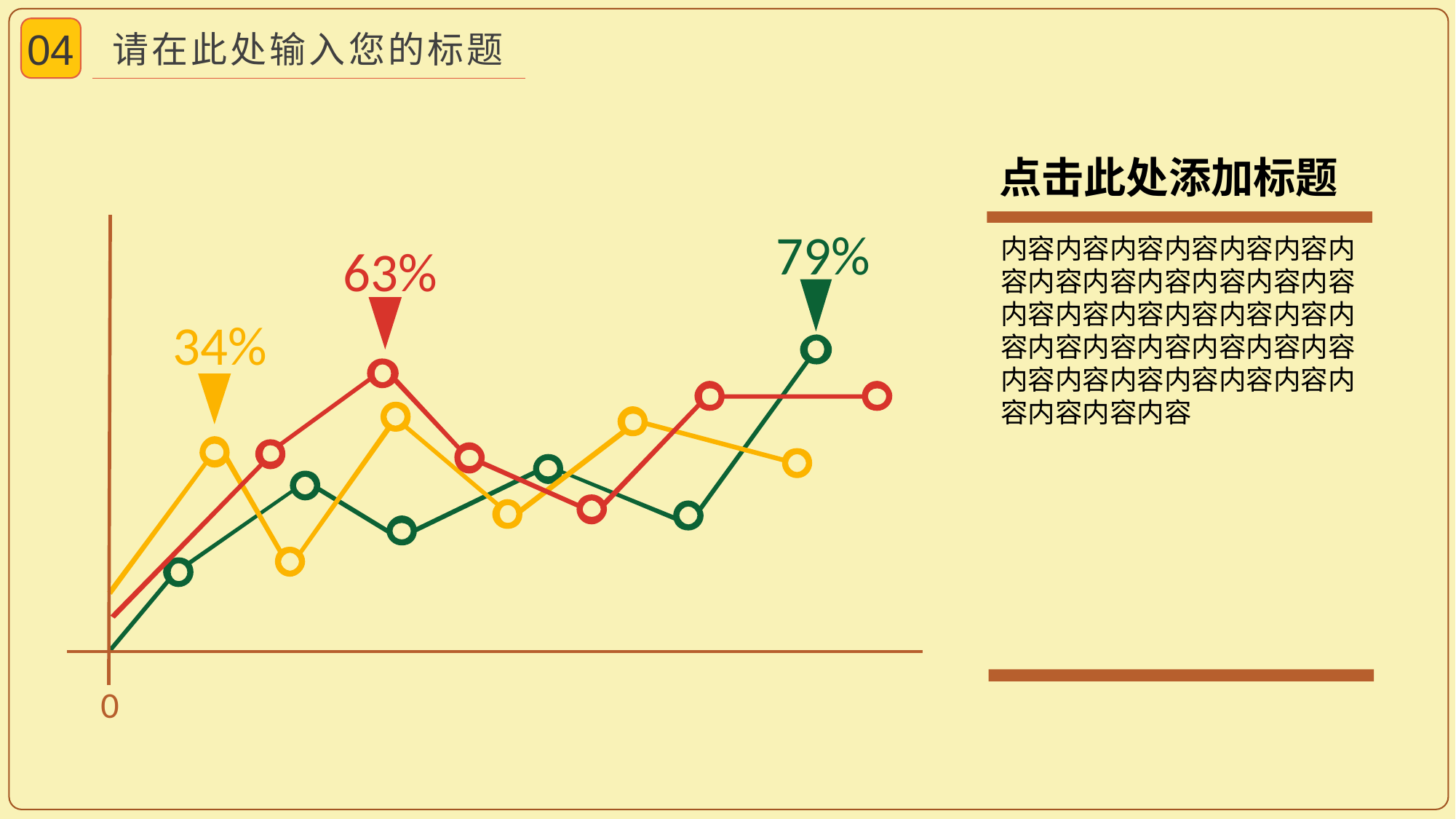

04
请在此处输入您的标题
点击此处添加标题

79%
内容内容内容内容内容内容内容内容内容内容内容内容内容内容内容内容内容内容内容内容内容内容内容内容内容内容内容内容内容内容内容内容内容内容内容内容
63%

34%

0